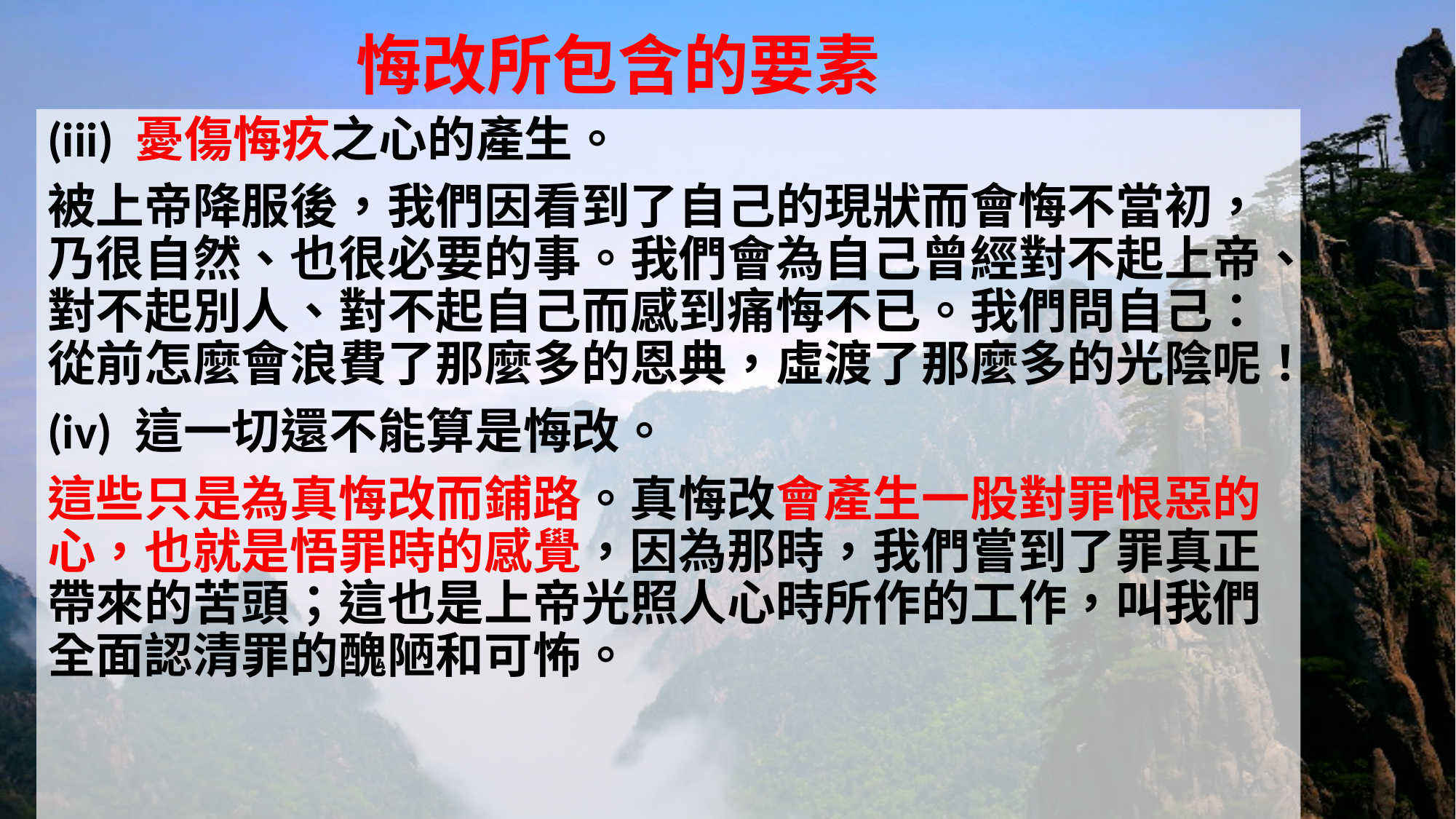

# 悔改所包含的要素
(iii) 憂傷悔疚之心的產生。
被上帝降服後，我們因看到了自己的現狀而會悔不當初，乃很自然、也很必要的事。我們會為自己曾經對不起上帝、對不起別人、對不起自己而感到痛悔不已。我們問自己：從前怎麼會浪費了那麼多的恩典，虛渡了那麼多的光陰呢！
(iv) 這一切還不能算是悔改。
這些只是為真悔改而鋪路。真悔改會產生一股對罪恨惡的心，也就是悟罪時的感覺，因為那時，我們嘗到了罪真正帶來的苦頭；這也是上帝光照人心時所作的工作，叫我們全面認清罪的醜陋和可怖。